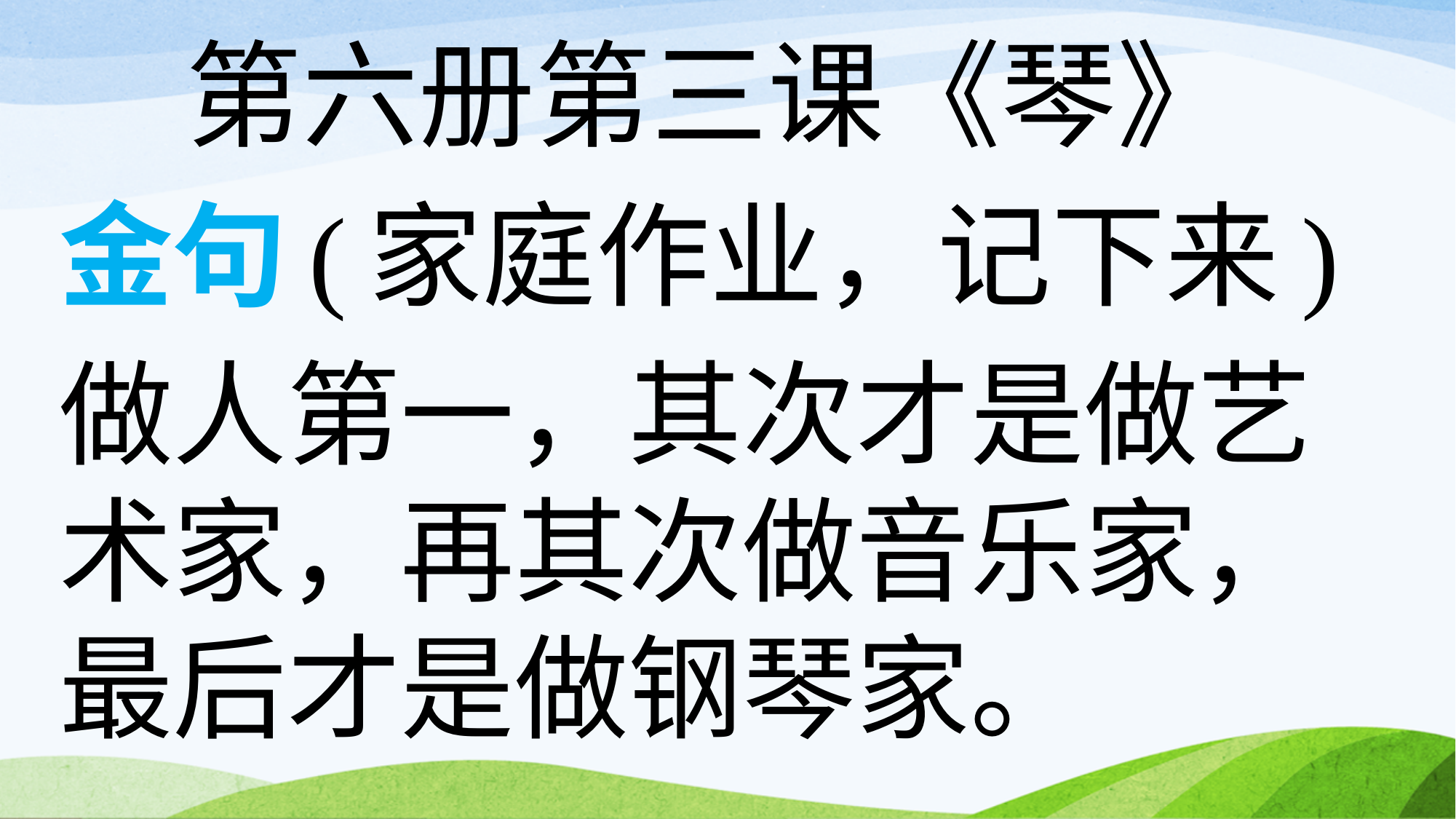

第六册第三课《琴》
金句(家庭作业，记下来)
做人第一，其次才是做艺术家，再其次做音乐家，最后才是做钢琴家。